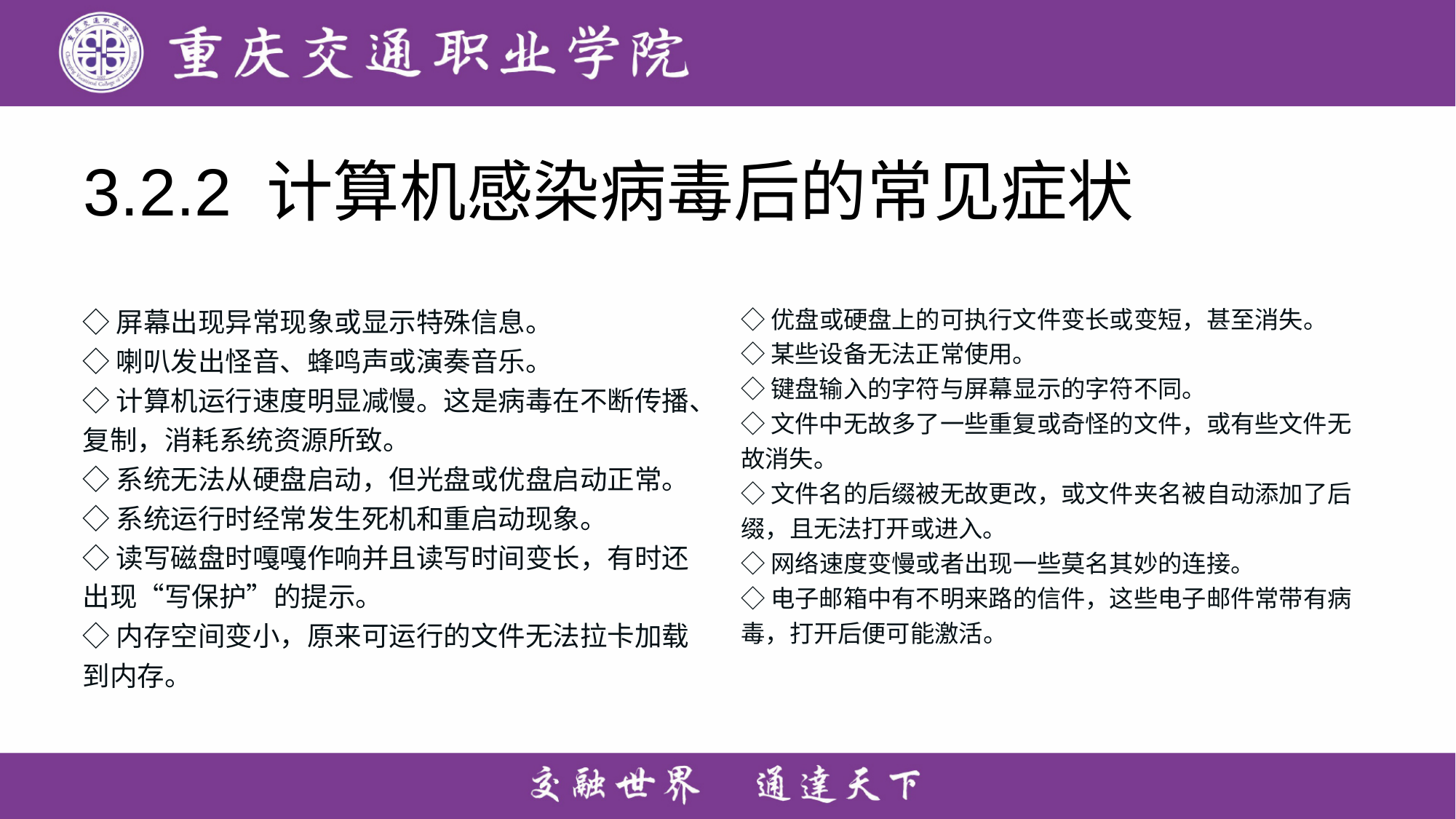

# 3.2.2 计算机感染病毒后的常见症状
◇屏幕出现异常现象或显示特殊信息。
◇喇叭发出怪音、蜂鸣声或演奏音乐。
◇计算机运行速度明显减慢。这是病毒在不断传播、复制，消耗系统资源所致。
◇系统无法从硬盘启动，但光盘或优盘启动正常。
◇系统运行时经常发生死机和重启动现象。
◇读写磁盘时嘎嘎作响并且读写时间变长，有时还出现“写保护”的提示。
◇内存空间变小，原来可运行的文件无法拉卡加载到内存。
◇优盘或硬盘上的可执行文件变长或变短，甚至消失。
◇某些设备无法正常使用。
◇键盘输入的字符与屏幕显示的字符不同。
◇文件中无故多了一些重复或奇怪的文件，或有些文件无故消失。
◇文件名的后缀被无故更改，或文件夹名被自动添加了后缀，且无法打开或进入。
◇网络速度变慢或者出现一些莫名其妙的连接。
◇电子邮箱中有不明来路的信件，这些电子邮件常带有病毒，打开后便可能激活。